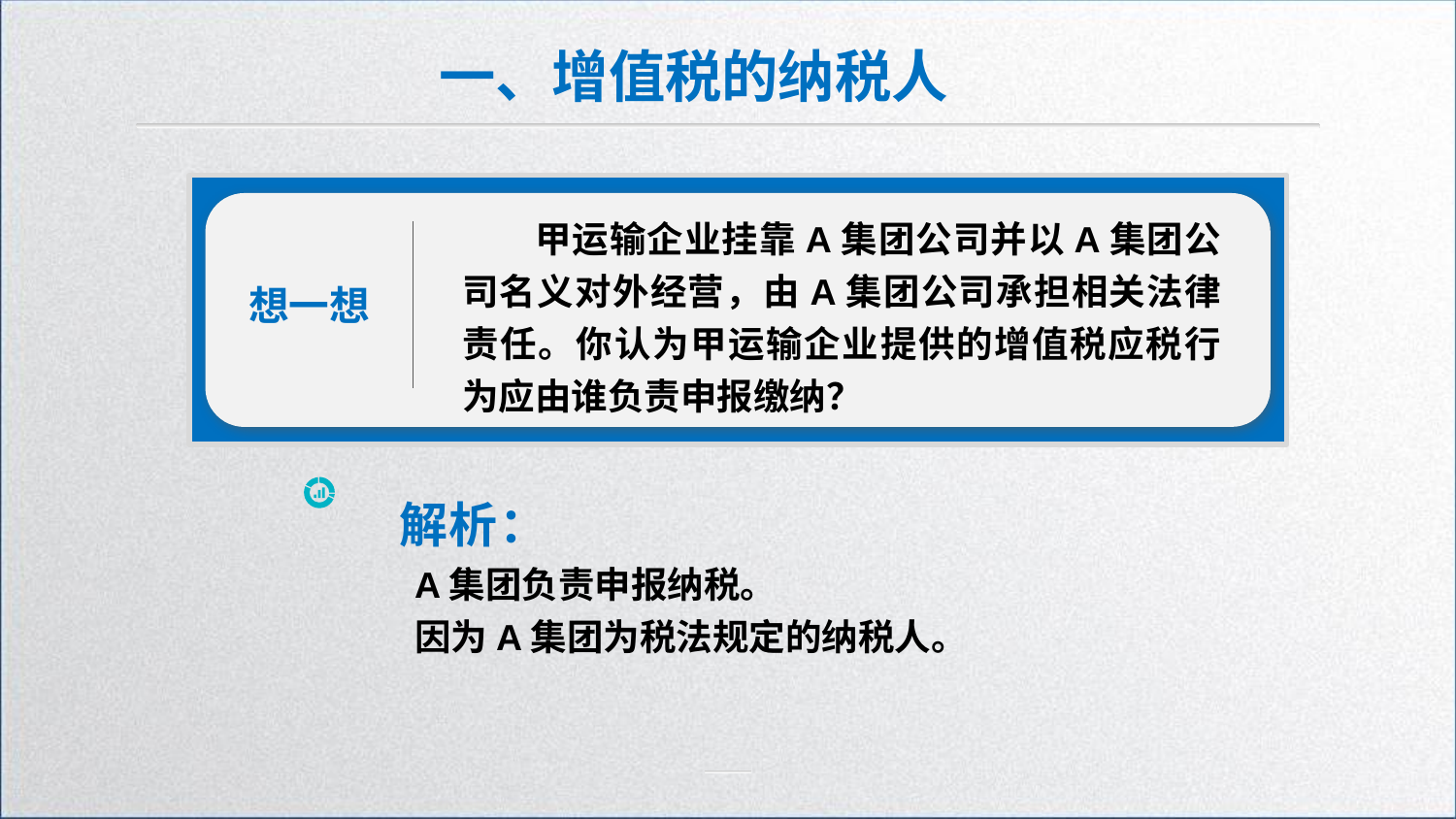

一、增值税的纳税人

甲运输企业挂靠A集团公司并以A集团公司名义对外经营，由A集团公司承担相关法律责任。你认为甲运输企业提供的增值税应税行为应由谁负责申报缴纳？
想一想

解析：
A集团负责申报纳税。
因为A集团为税法规定的纳税人。